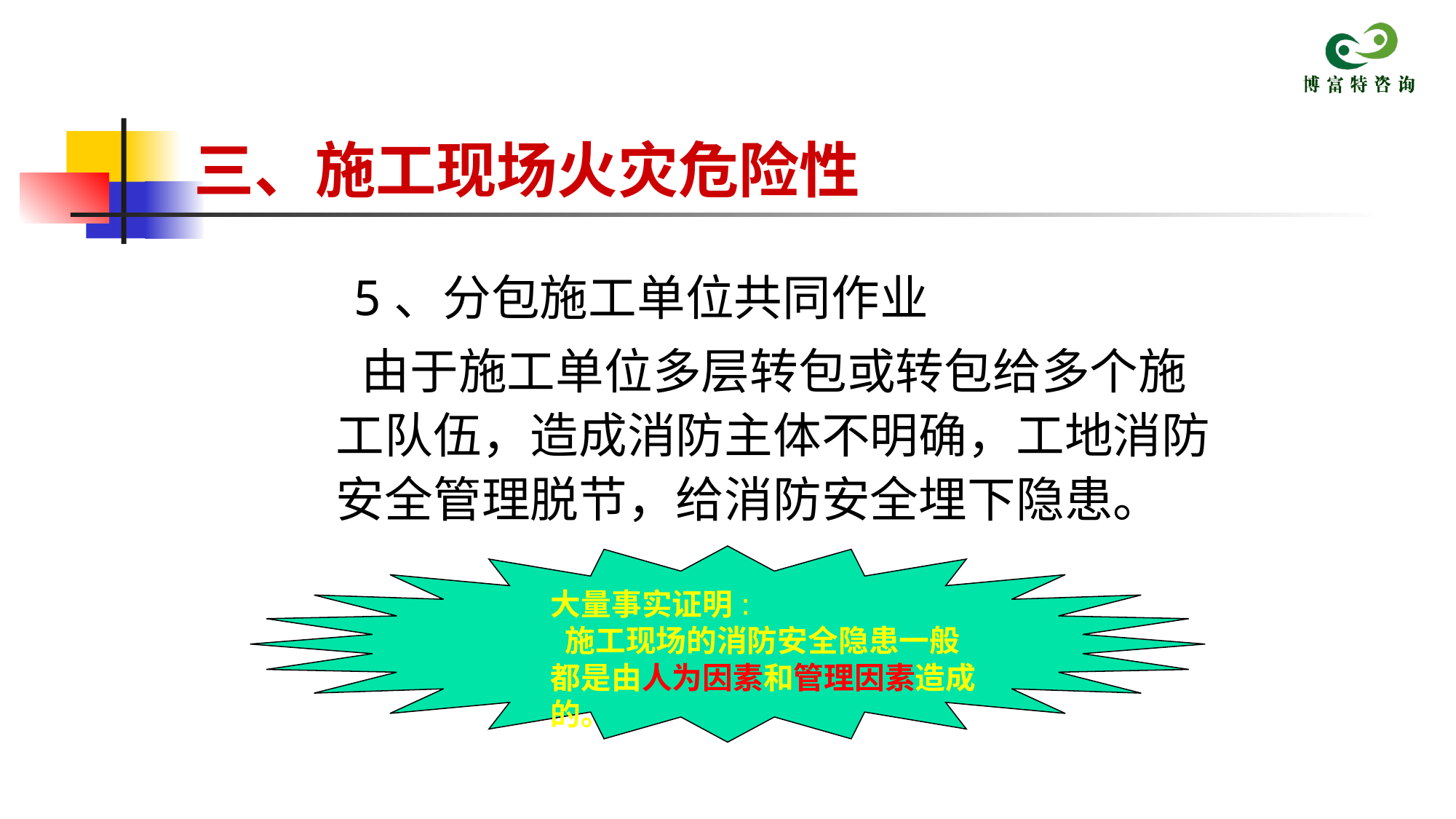

# 三、施工现场火灾危险性
  5、分包施工单位共同作业
     由于施工单位多层转包或转包给多个施工队伍，造成消防主体不明确，工地消防安全管理脱节，给消防安全埋下隐患。

大量事实证明:
 施工现场的消防安全隐患一般都是由人为因素和管理因素造成的。